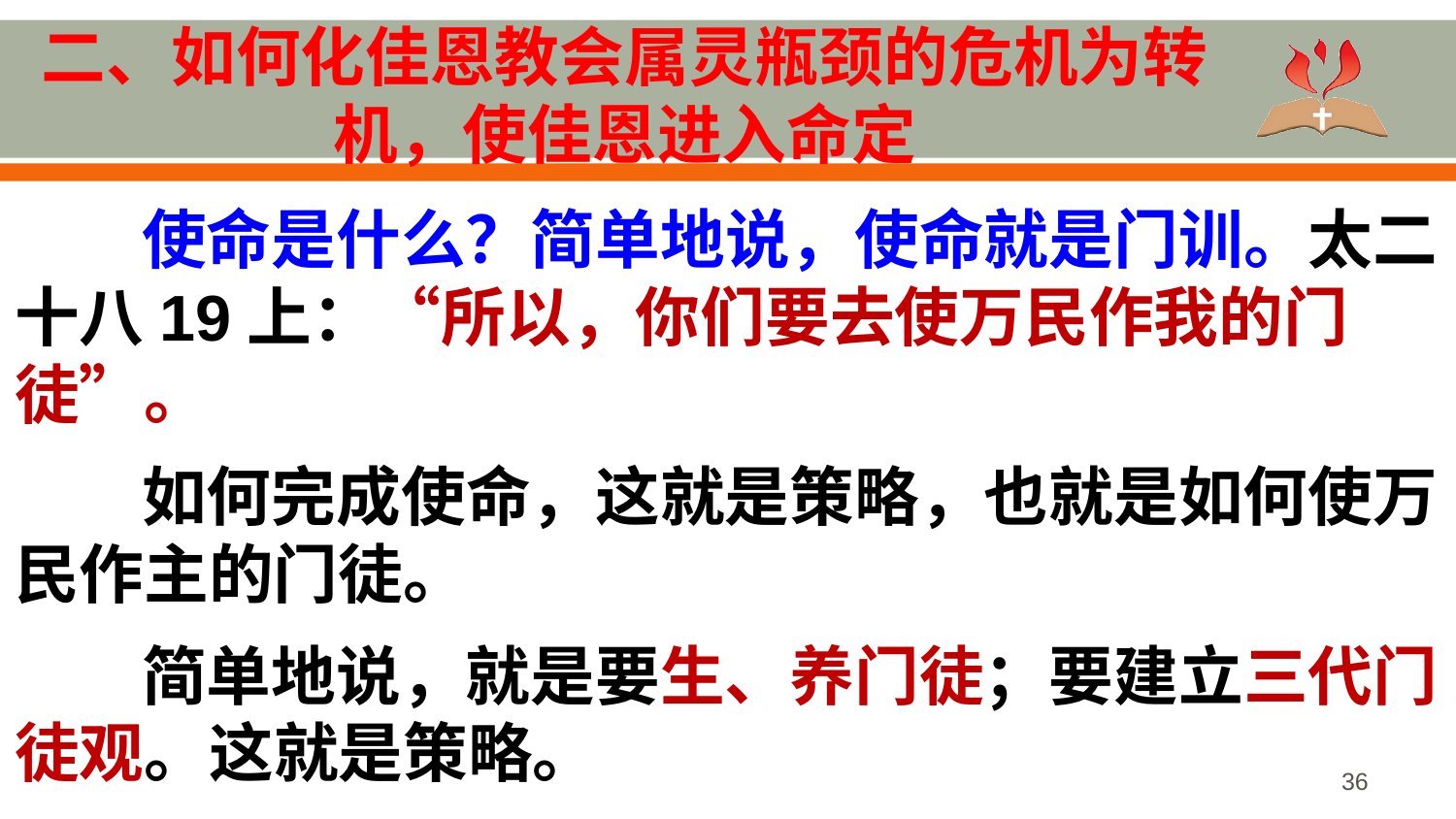

# 二、如何化佳恩教会属灵瓶颈的危机为转机，使佳恩进入命定
使命是什么？简单地说，使命就是门训。太二十八19上：“所以，你们要去使万民作我的门徒”。
如何完成使命，这就是策略，也就是如何使万民作主的门徒。
简单地说，就是要生、养门徒；要建立三代门徒观。这就是策略。

36